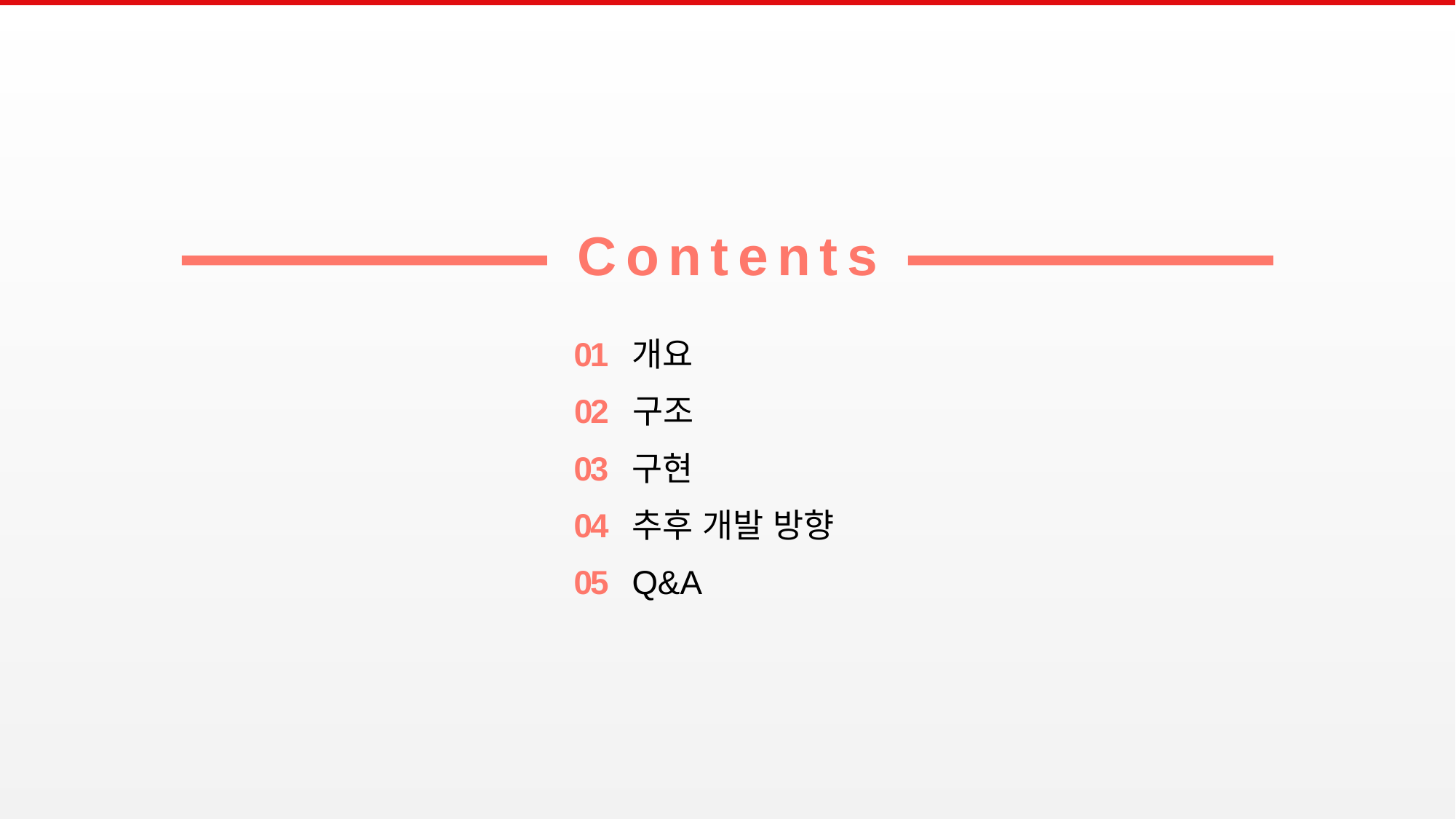

Contents

01
개요
구조
02
03
구현
추후 개발 방향
04
05
Q&A